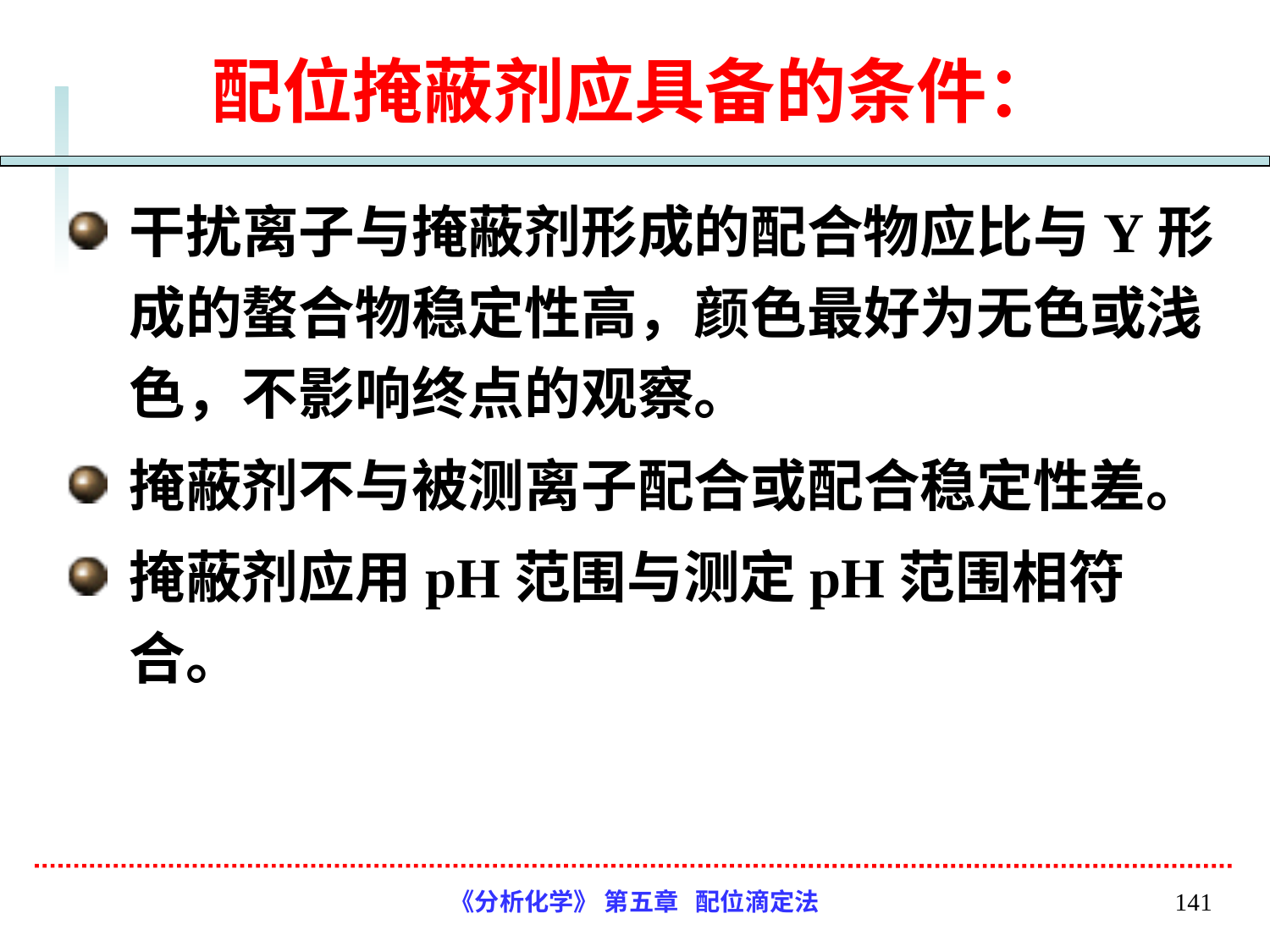

# 配位掩蔽剂应具备的条件：
干扰离子与掩蔽剂形成的配合物应比与Y形成的螯合物稳定性高，颜色最好为无色或浅色，不影响终点的观察。
掩蔽剂不与被测离子配合或配合稳定性差。
掩蔽剂应用pH范围与测定pH范围相符合。
《分析化学》 第五章   配位滴定法
141